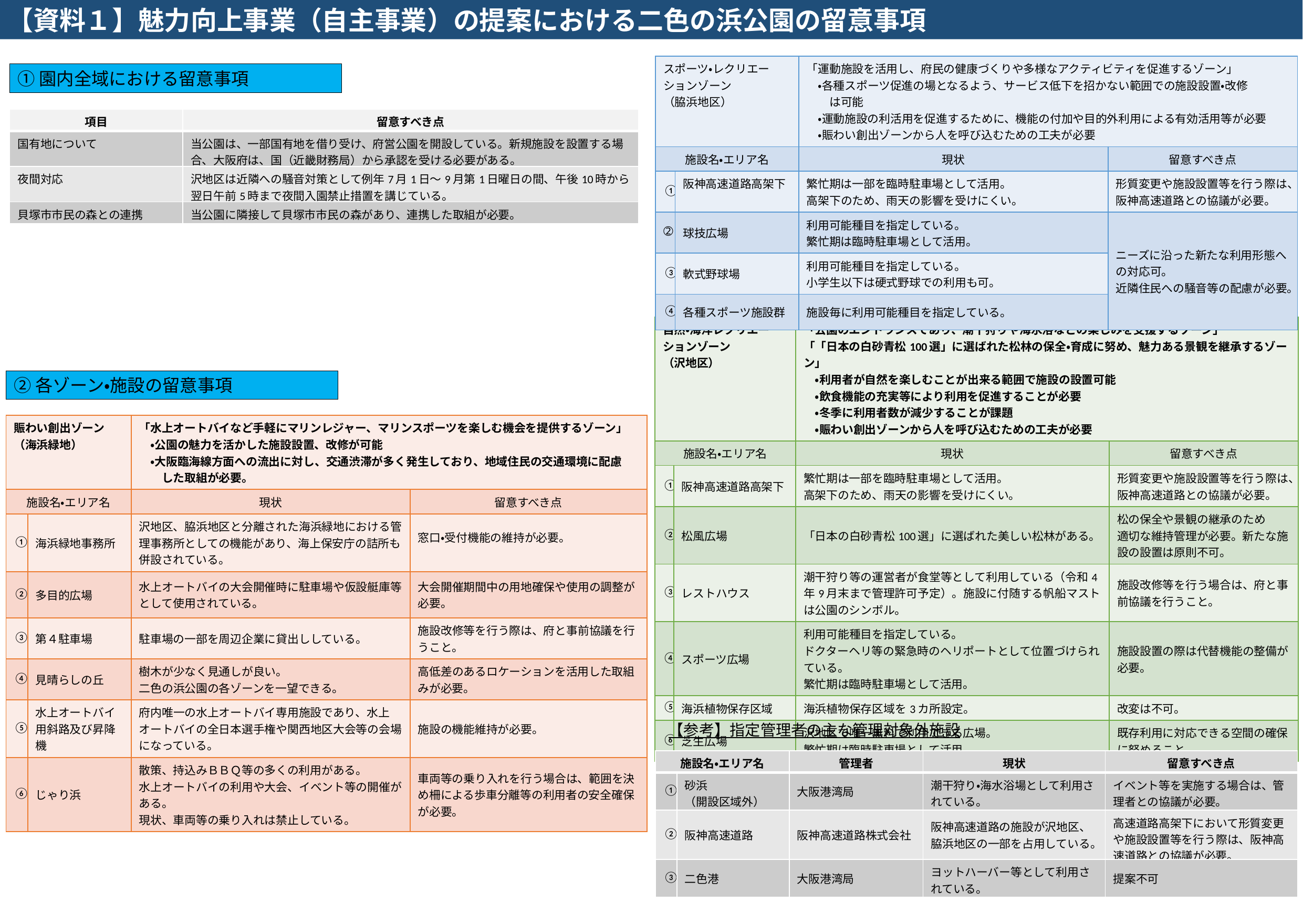

【資料１】魅力向上事業（自主事業）の提案における二色の浜公園の留意事項
| スポーツ・レクリエーションゾーン （脇浜地区） |  | 「運動施設を活⽤し、府⺠の健康づくりや多様なアクティビティを促進するゾーン」 　・各種スポーツ促進の場となるよう、サービス低下を招かない範囲での施設設置・改修 　　は可能 　・運動施設の利活用を促進するために、機能の付加や目的外利用による有効活用等が必要 　・賑わい創出ゾーンから人を呼び込むための工夫が必要 |  |
| --- | --- | --- | --- |
| 施設名・エリア名 |  | 現状 | 留意すべき点 |
| ① | 阪神高速道路高架下 | 繁忙期は一部を臨時駐車場として活用。 高架下のため、雨天の影響を受けにくい。 | 形質変更や施設設置等を行う際は、阪神高速道路との協議が必要。 |
| ➁ | 球技広場 | 利用可能種目を指定している。 繁忙期は臨時駐車場として活用。 | ニーズに沿った新たな利用形態への対応可。 近隣住民への騒音等の配慮が必要。 |
| ③ | 軟式野球場 | 利用可能種目を指定している。 小学生以下は硬式野球での利用も可。 |  |
| ④ | 各種スポーツ施設群 | 施設毎に利用可能種目を指定している。 |  |
①園内全域における留意事項
| 項目 | 留意すべき点 |
| --- | --- |
| 国有地について | 当公園は、一部国有地を借り受け、府営公園を開設している。新規施設を設置する場合、大阪府は、国（近畿財務局）から承認を受ける必要がある。 |
| 夜間対応 | 沢地区は近隣への騒音対策として例年7月1日～9月第1日曜日の間、午後10時から翌日午前5時まで夜間入園禁止措置を講じている。 |
| 貝塚市市民の森との連携 | 当公園に隣接して貝塚市市民の森があり、連携した取組が必要。 |
| 自然・海洋レクリエーションゾーン （沢地区） |  | 「公園のエントランスであり、潮干狩りや海水浴などの楽しみを支援するゾーン」 「「日本の白砂青松100選」に選ばれた松林の保全・育成に努め、魅力ある景観を継承するゾーン」 　・利用者が自然を楽しむことが出来る範囲で施設の設置可能 　・飲食機能の充実等により利用を促進することが必要 　・冬季に利用者数が減少することが課題 　・賑わい創出ゾーンから人を呼び込むための工夫が必要 |  |
| --- | --- | --- | --- |
| 施設名・エリア名 |  | 現状 | 留意すべき点 |
| ① | 阪神高速道路高架下 | 繁忙期は一部を臨時駐車場として活用。 高架下のため、雨天の影響を受けにくい。 | 形質変更や施設設置等を行う際は、阪神高速道路との協議が必要。 |
| ② | 松風広場 | 「日本の白砂青松100選」に選ばれた美しい松林がある。 | 松の保全や景観の継承のため 適切な維持管理が必要。新たな施設の設置は原則不可。 |
| ③ | レストハウス | 潮干狩り等の運営者が食堂等として利用している（令和4年9月末まで管理許可予定）。施設に付随する帆船マストは公園のシンボル。 | 施設改修等を行う場合は、府と事前協議を行うこと。 |
| ④ | スポーツ広場 | 利用可能種目を指定している。 ドクターヘリ等の緊急時のヘリポートとして位置づけられている。 繁忙期は臨時駐車場として活用。 | 施設設置の際は代替機能の整備が必要。 |
| ⑤ | 海浜植物保存区域 | 海浜植物保存区域を3カ所設定。 | 改変は不可。 |
| ⑥ | 芝生広場 | 沢地区で唯一無料で利用できる広場。 繁忙期は臨時駐車場として活用。 | 既存利用に対応できる空間の確保に努めること。 |
②各ゾーン・施設の留意事項
| 賑わい創出ゾーン （海浜緑地） |  | 「水上オートバイなど手軽にマリンレジャー、マリンスポーツを楽しむ機会を提供するゾーン」 　・公園の魅力を活かした施設設置、改修が可能 　・大阪臨海線方面への流出に対し、交通渋滞が多く発生しており、地域住民の交通環境に配慮 　　した取組が必要。 |  |
| --- | --- | --- | --- |
| 施設名・エリア名 |  | 現状 | 留意すべき点 |
| ① | 海浜緑地事務所 | 沢地区、脇浜地区と分離された海浜緑地における管理事務所としての機能があり、海上保安庁の詰所も併設されている。 | 窓口・受付機能の維持が必要。 |
| ② | 多目的広場 | 水上オートバイの大会開催時に駐車場や仮設艇庫等として使用されている。 | 大会開催期間中の用地確保や使用の調整が必要。 |
| ③ | 第４駐車場 | 駐車場の一部を周辺企業に貸出ししている。 | 施設改修等を行う際は、府と事前協議を行うこと。 |
| ④ | 見晴らしの丘 | 樹木が少なく見通しが良い。 二色の浜公園の各ゾーンを一望できる。 | 高低差のあるロケーションを活用した取組みが必要。 |
| ⑤ | 水上オートバイ用斜路及び昇降機 | 府内唯一の水上オートバイ専用施設であり、水上オートバイの全日本選手権や関西地区大会等の会場になっている。 | 施設の機能維持が必要。 |
| ⑥ | じゃり浜 | 散策、持込みＢＢＱ等の多くの利用がある。 水上オートバイの利用や大会、イベント等の開催がある。 現状、車両等の乗り入れは禁止している。 | 車両等の乗り入れを行う場合は、範囲を決め柵による歩車分離等の利用者の安全確保が必要。 |
【参考】指定管理者の主な管理対象外施設
| 施設名・エリア名 |  | 管理者 | 現状 | 留意すべき点 |
| --- | --- | --- | --- | --- |
| ① | 砂浜 （開設区域外） | 大阪港湾局 | 潮干狩り・海水浴場として利用されている。 | イベント等を実施する場合は、管理者との協議が必要。 |
| ② | 阪神高速道路 | 阪神高速道路株式会社 | 阪神高速道路の施設が沢地区、脇浜地区の一部を占用している。 | 高速道路高架下において形質変更や施設設置等を行う際は、阪神高速道路との協議が必要。 |
| ③ | 二色港 | 大阪港湾局 | ヨットハーバー等として利用されている。 | 提案不可 |